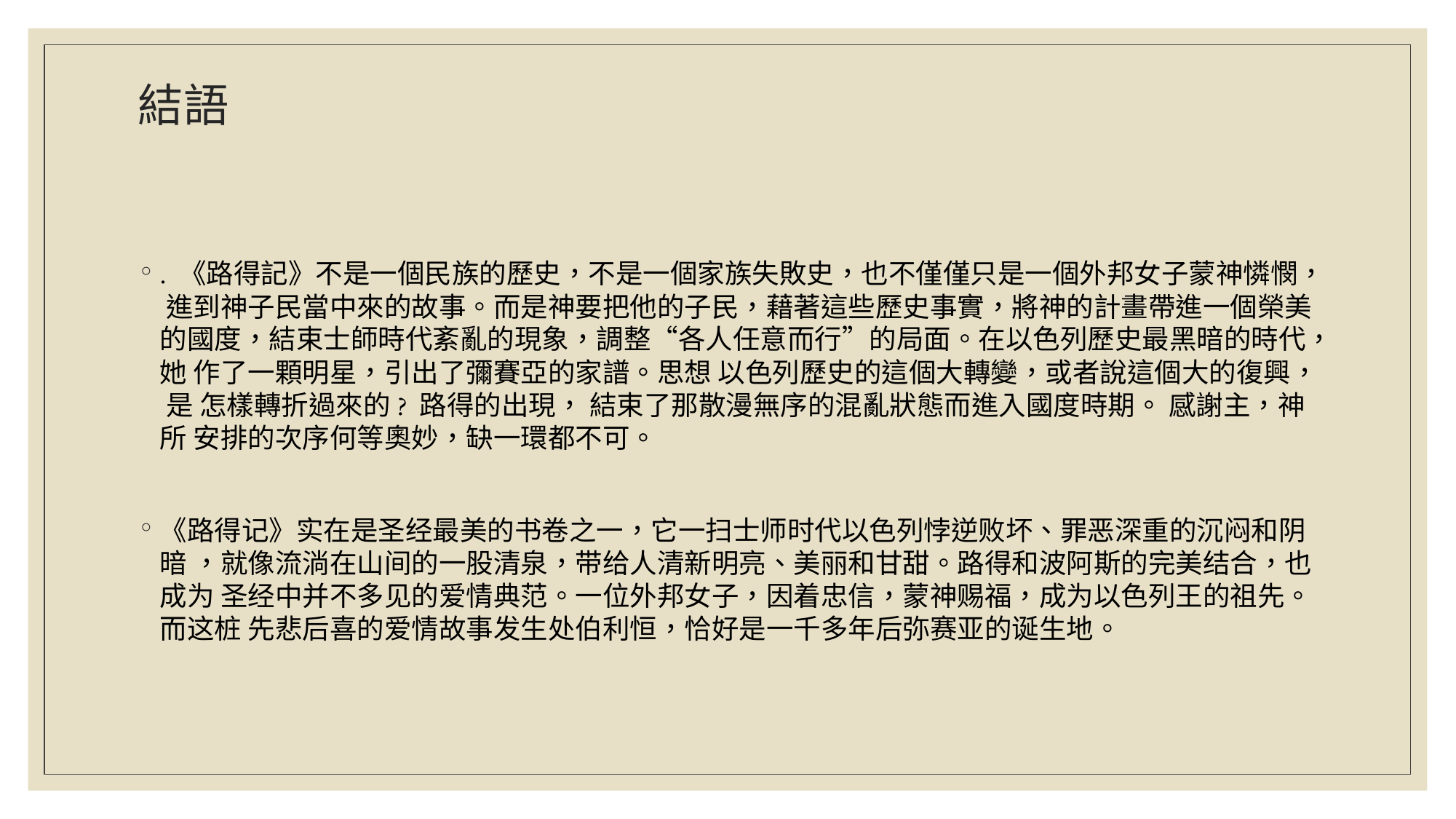

# 結語
. 《路得記》不是一個民族的歷史，不是一個家族失敗史，也不僅僅只是一個外邦女子蒙神憐憫， 進到神子民當中來的故事。而是神要把他的子民，藉著這些歷史事實，將神的計畫帶進一個榮美 的國度，結束士師時代紊亂的現象，調整“各人任意而行”的局面。在以色列歷史最黑暗的時代，她 作了一顆明星，引出了彌賽亞的家譜。思想 以色列歷史的這個大轉變，或者說這個大的復興， 是 怎樣轉折過來的? 路得的出現， 結束了那散漫無序的混亂狀態而進入國度時期。 感謝主，神所 安排的次序何等奧妙，缺一環都不可。

《路得记》实在是圣经最美的书卷之一，它一扫士师时代以色列悖逆败坏、罪恶深重的沉闷和阴暗 ，就像流淌在山间的一股清泉，带给人清新明亮、美丽和甘甜。路得和波阿斯的完美结合，也成为 圣经中并不多见的爱情典范。一位外邦女子，因着忠信，蒙神赐福，成为以色列王的祖先。而这桩 先悲后喜的爱情故事发生处伯利恒，恰好是一千多年后弥赛亚的诞生地。